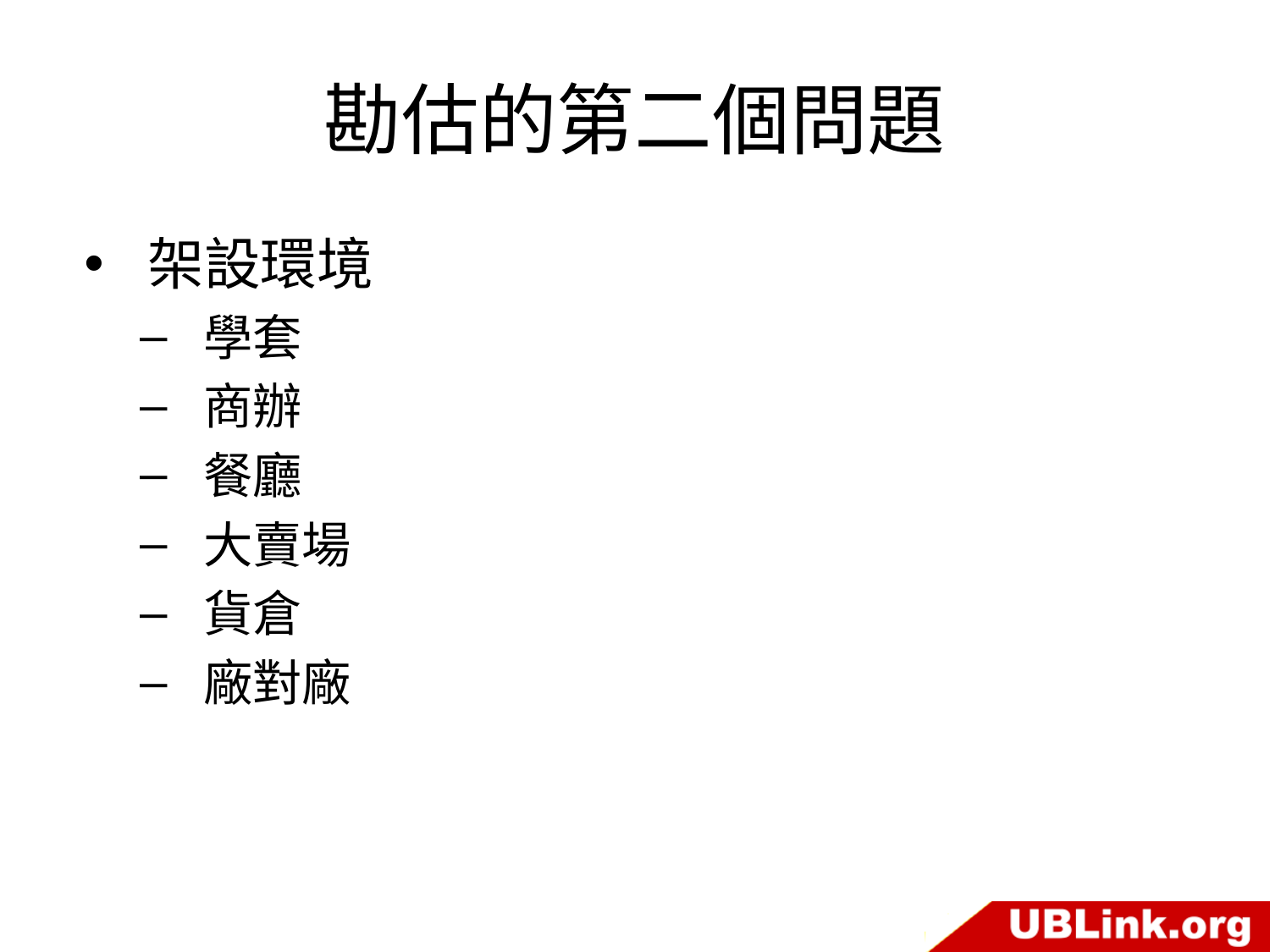

# 勘估的第二個問題
架設環境
學套
商辦
餐廳
大賣場
貨倉
廠對廠